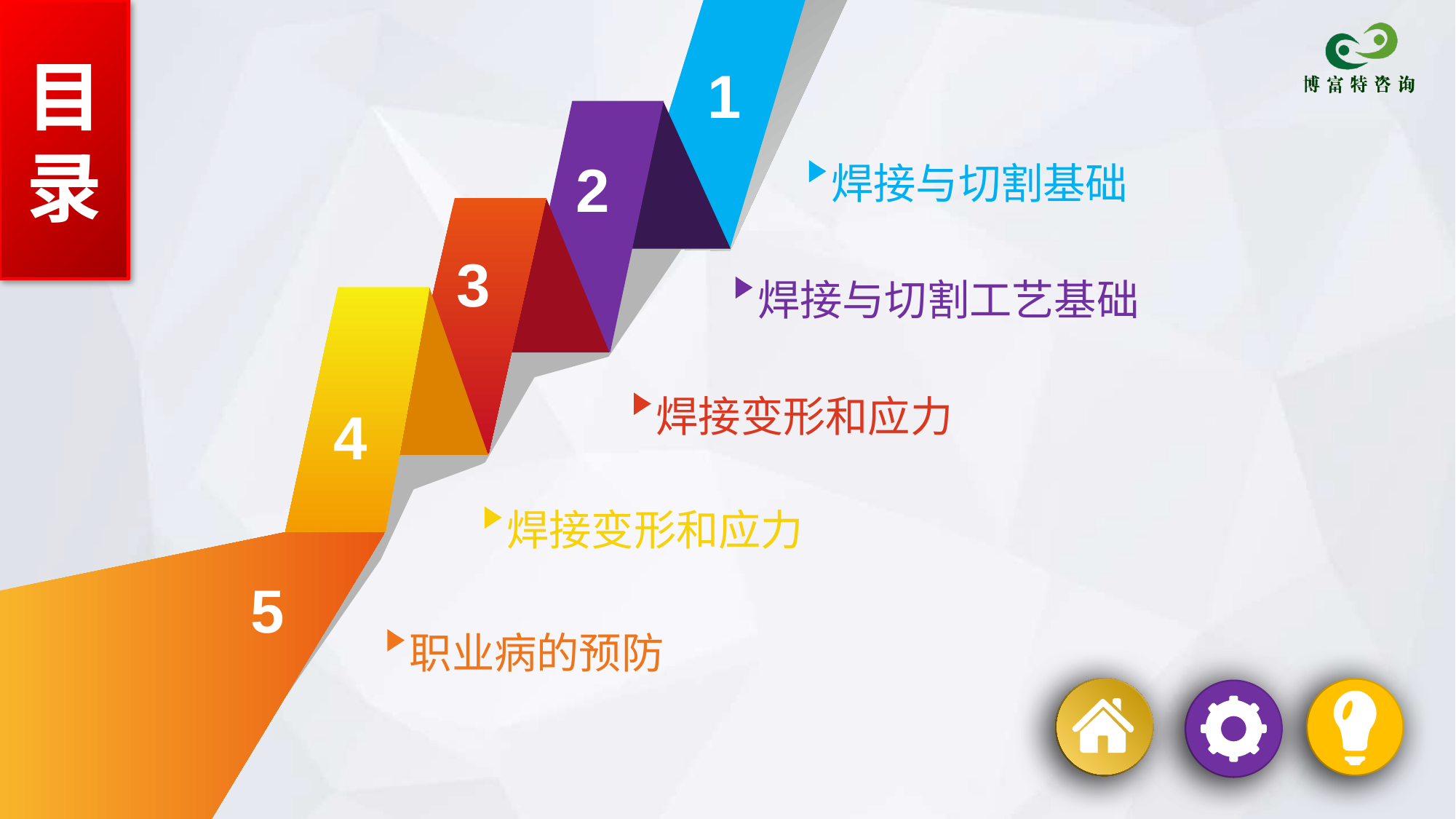

目
录
1

2
焊接与切割基础

3
焊接与切割工艺基础

焊接变形和应力

4
焊接变形和应力

5
职业病的预防